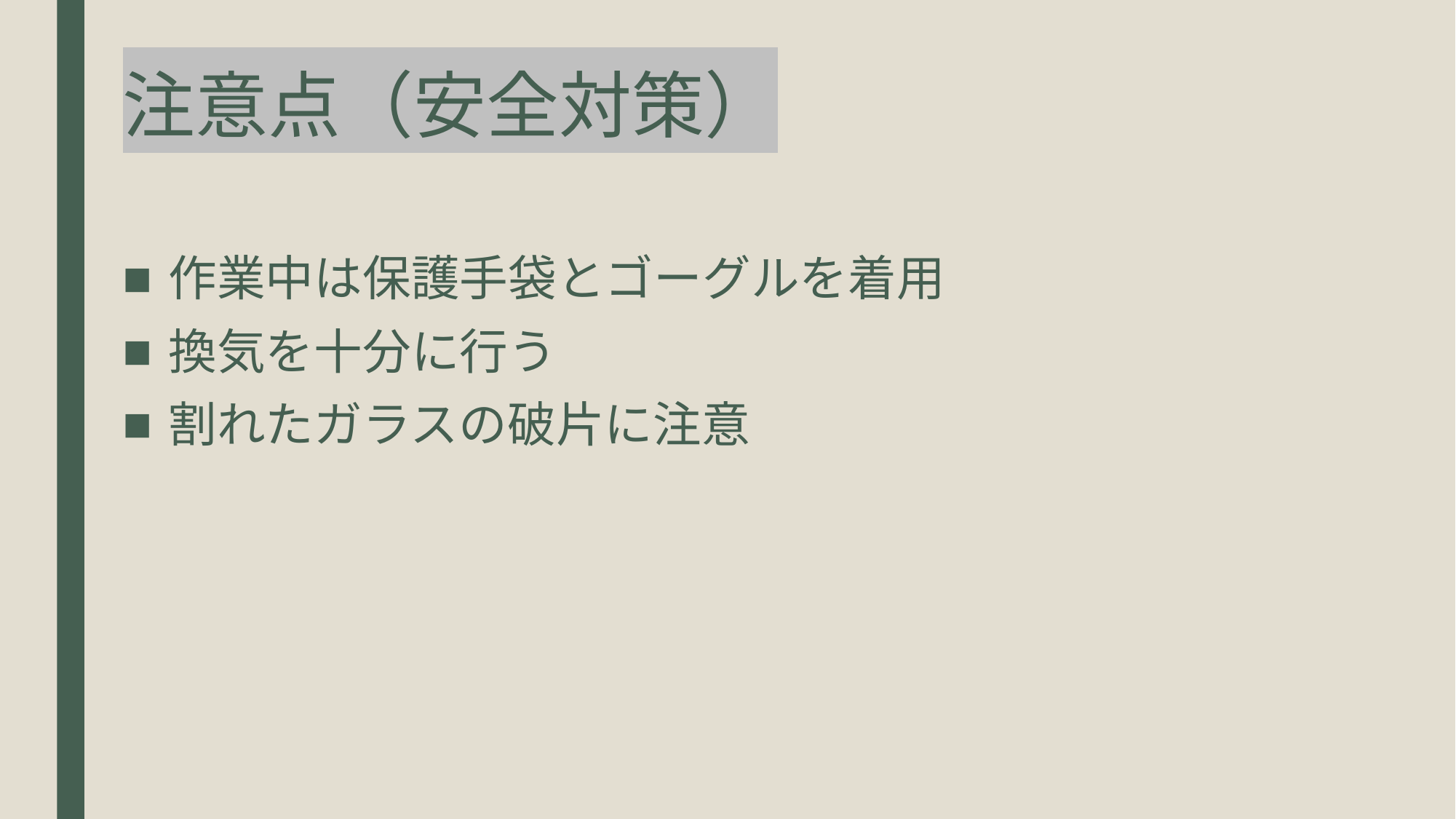

# 注意点（安全対策）
作業中は保護手袋とゴーグルを着用
換気を十分に行う
割れたガラスの破片に注意